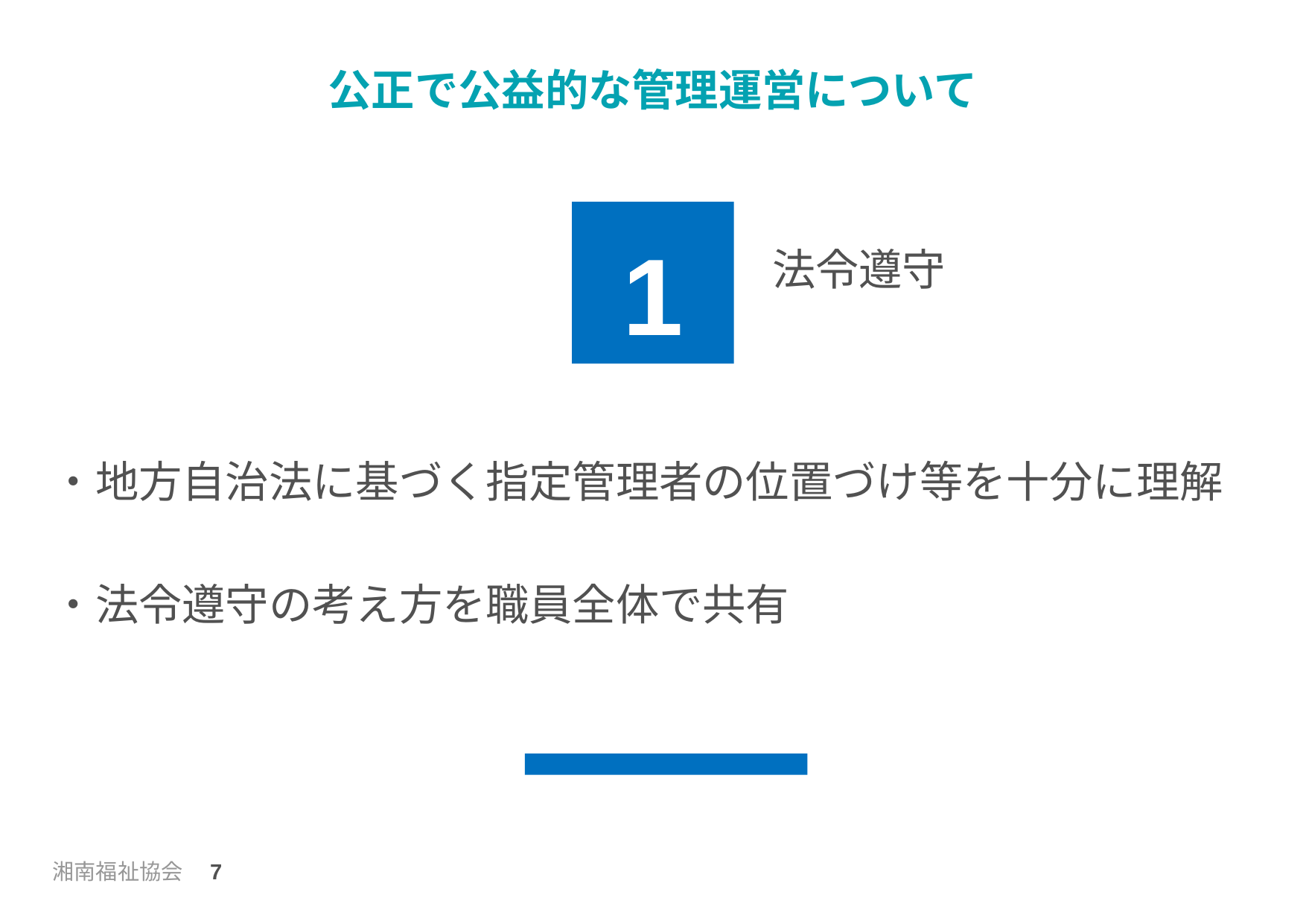

# 公正で公益的な管理運営について
1
法令遵守
・地方自治法に基づく指定管理者の位置づけ等を十分に理解

・法令遵守の考え方を職員全体で共有

湘南福祉協会　7